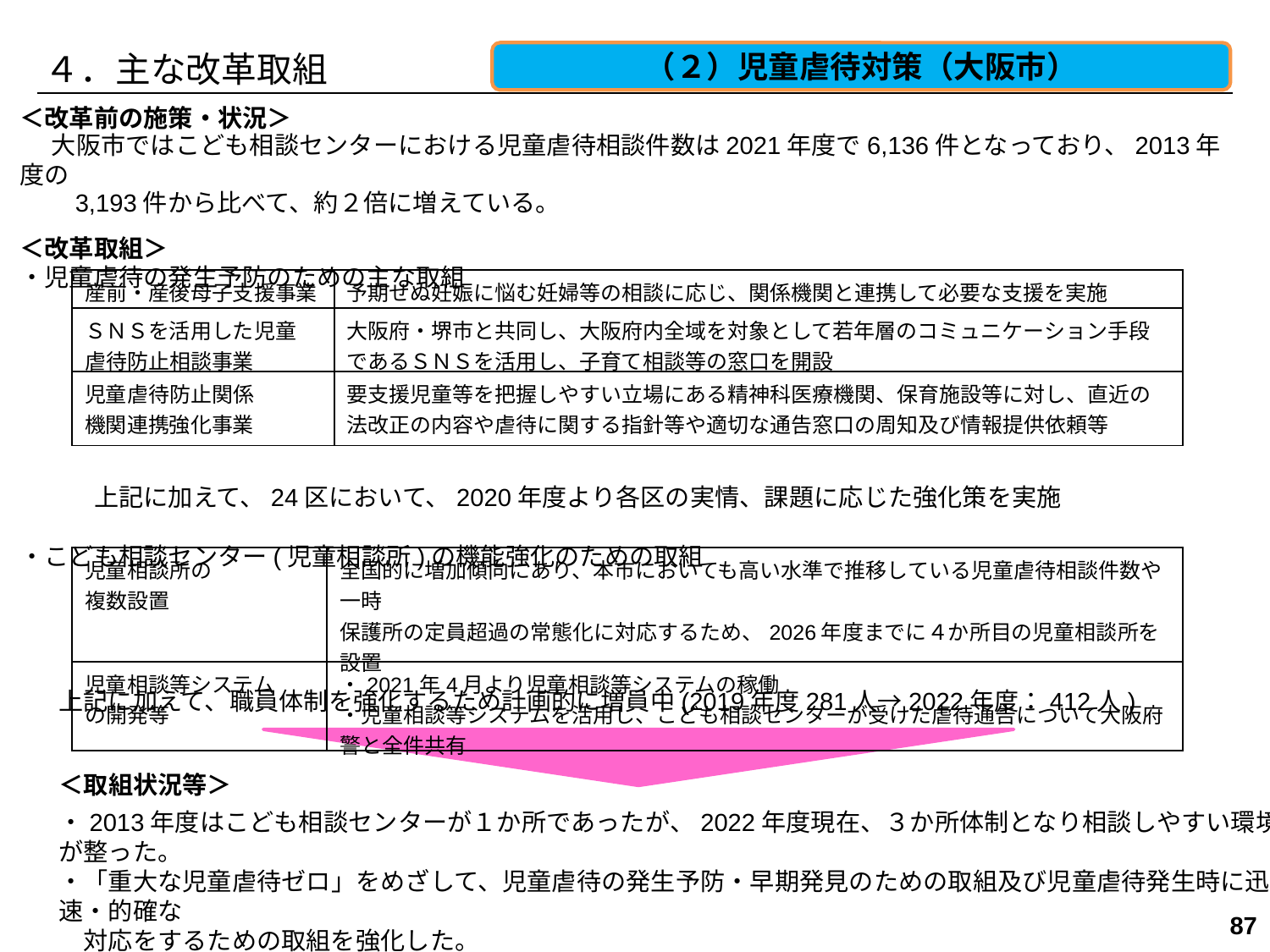

４．主な改革取組
（２）児童虐待対策（大阪市）
＜改革前の施策・状況＞
　大阪市ではこども相談センターにおける児童虐待相談件数は2021年度で6,136件となっており、2013年度の
　　3,193件から比べて、約２倍に増えている。

＜改革取組＞
・児童虐待の発生予防のための主な取組

　　　上記に加えて、24区において、2020年度より各区の実情、課題に応じた強化策を実施

・こども相談センター(児童相談所)の機能強化のための取組

| 産前・産後母子支援事業 | 予期せぬ妊娠に悩む妊婦等の相談に応じ、関係機関と連携して必要な支援を実施 |
| --- | --- |
| ＳＮＳを活用した児童 虐待防止相談事業 | 大阪府・堺市と共同し、大阪府内全域を対象として若年層のコミュニケーション手段 であるＳＮＳを活用し、子育て相談等の窓口を開設 |
| 児童虐待防止関係 機関連携強化事業 | 要支援児童等を把握しやすい立場にある精神科医療機関、保育施設等に対し、直近の 法改正の内容や虐待に関する指針等や適切な通告窓口の周知及び情報提供依頼等 |
| 児童相談所の 複数設置 | 全国的に増加傾向にあり、本市においても高い水準で推移している児童虐待相談件数や一時 保護所の定員超過の常態化に対応するため、2026年度までに４か所目の児童相談所を設置 |
| --- | --- |
| 児童相談等システム の開発等 | ・2021年4月より児童相談等システムの稼働 ・児童相談等システムを活用し、こども相談センターが受けた虐待通告について大阪府警と全件共有 |
上記に加えて、職員体制を強化するため計画的に増員中(2019年度281人→2022年度：412人)

　＜取組状況等＞

・2013年度はこども相談センターが１か所であったが、2022年度現在、３か所体制となり相談しやすい環境が整った。
・「重大な児童虐待ゼロ」をめざして、児童虐待の発生予防・早期発見のための取組及び児童虐待発生時に迅速・的確な
　対応をするための取組を強化した。
87